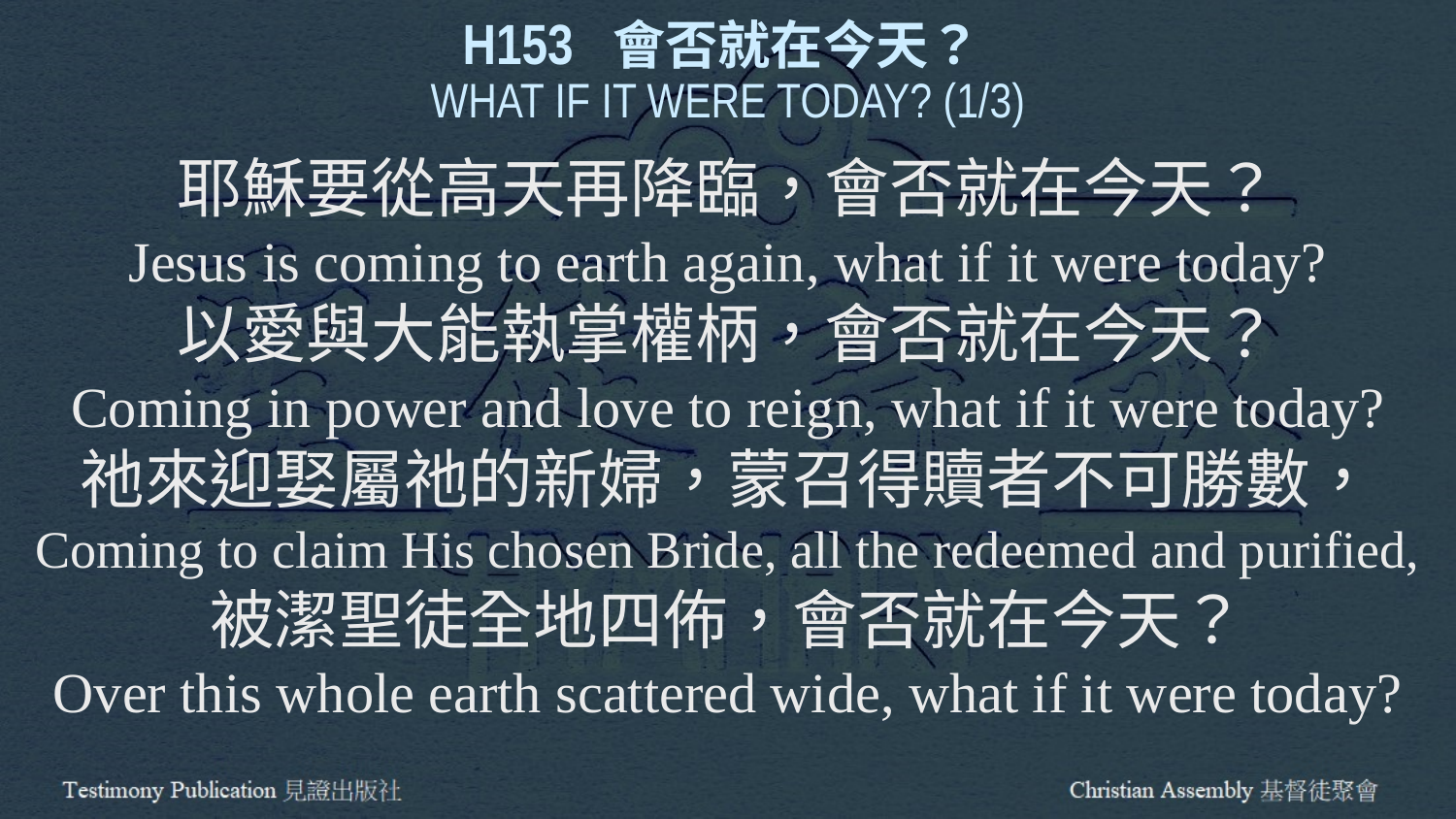

H153  會否就在今天？
WHAT IF IT WERE TODAY? (1/3)
耶穌要從高天再降臨，會否就在今天？
Jesus is coming to earth again, what if it were today?
以愛與大能執掌權柄，會否就在今天？
Coming in power and love to reign, what if it were today?
祂來迎娶屬祂的新婦，蒙召得贖者不可勝數，
Coming to claim His chosen Bride, all the redeemed and purified,
被潔聖徒全地四佈，會否就在今天？
Over this whole earth scattered wide, what if it were today?